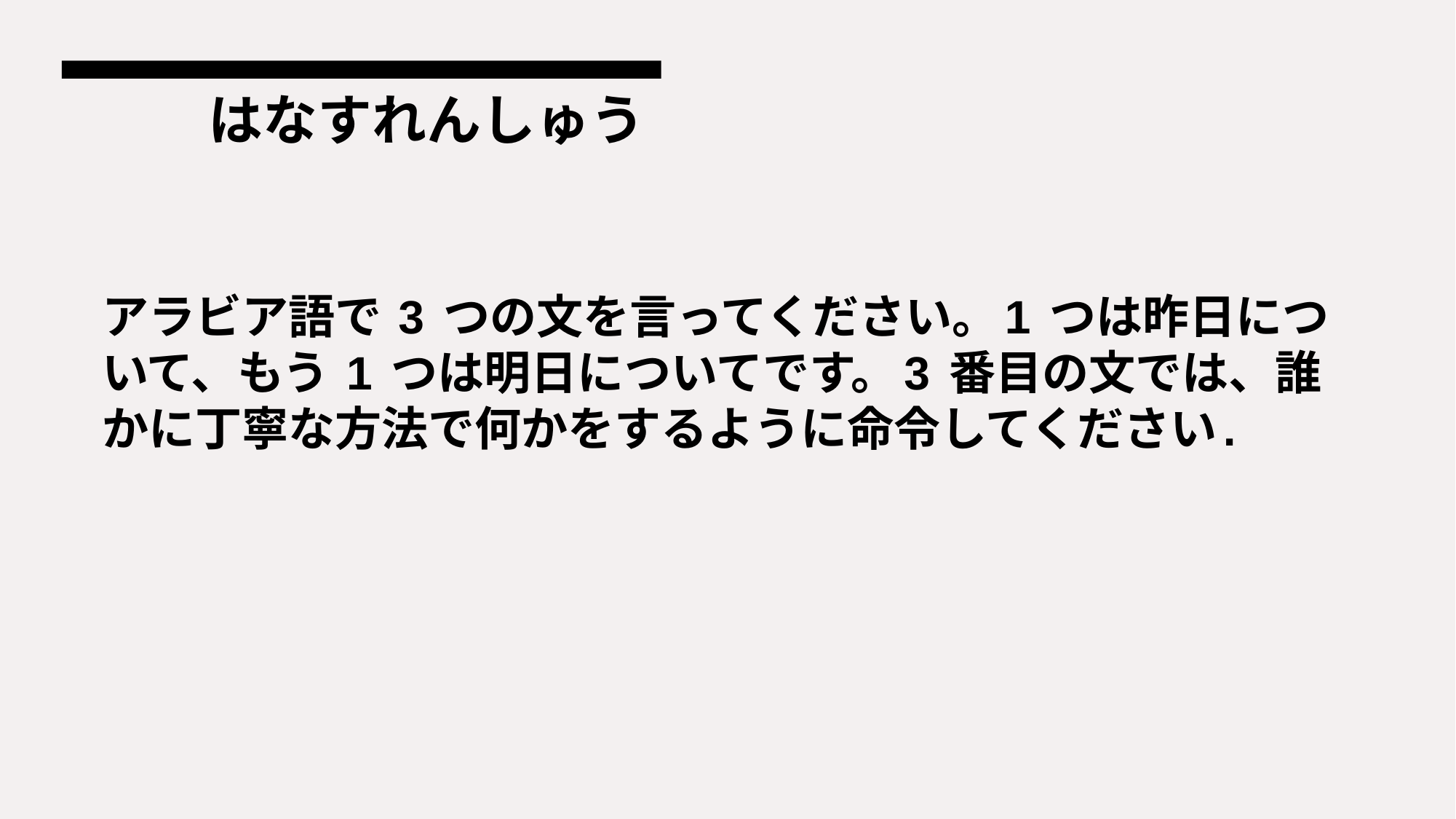

はなすれんしゅう
# アラビア語で 3 つの文を言ってください。1 つは昨日について、もう 1 つは明日についてです。3 番目の文では、誰かに丁寧な方法で何かをするように命令してください.